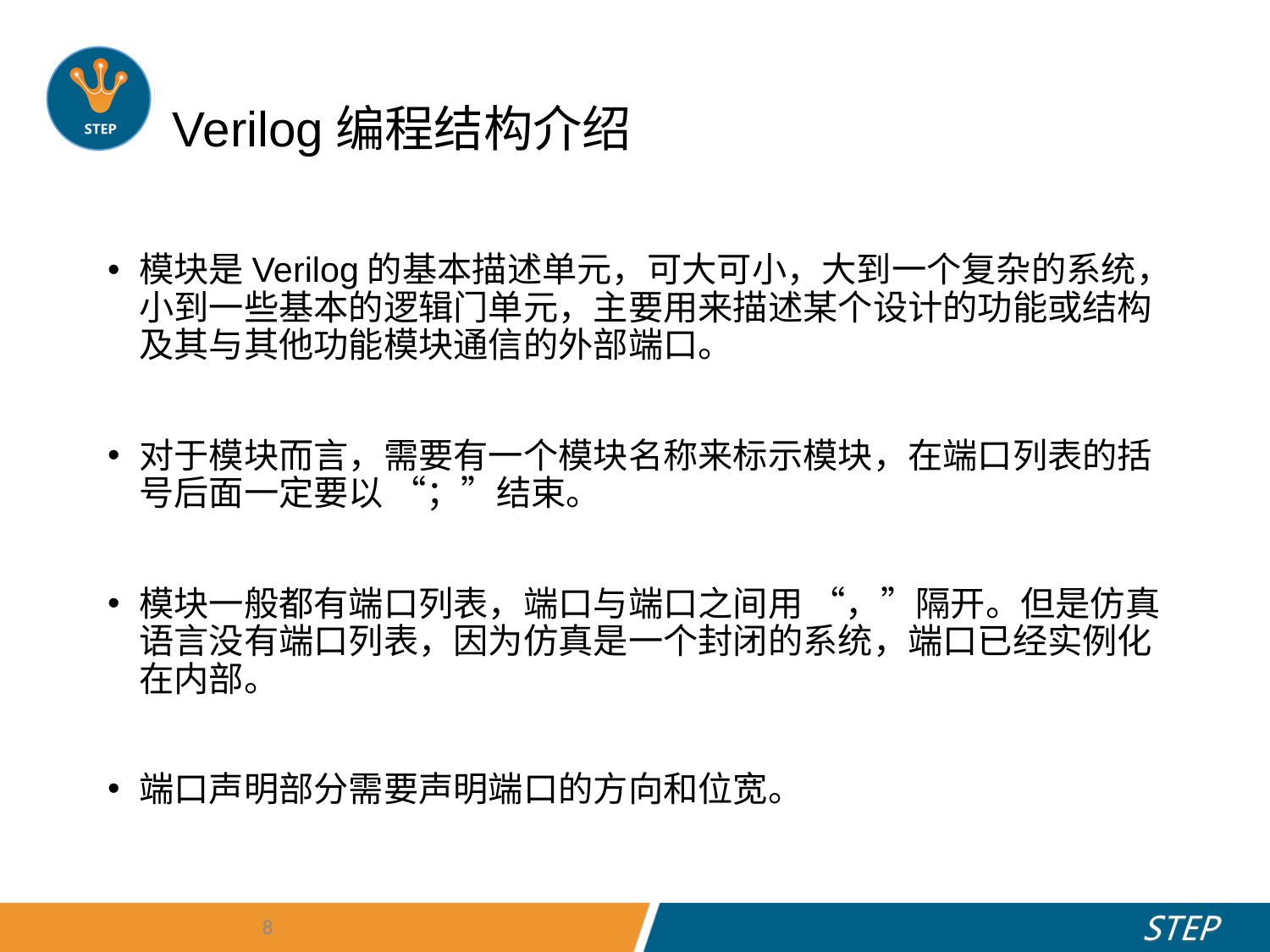

# Verilog编程结构介绍
模块是Verilog的基本描述单元，可大可小，大到一个复杂的系统，小到一些基本的逻辑门单元，主要用来描述某个设计的功能或结构及其与其他功能模块通信的外部端口。

对于模块而言，需要有一个模块名称来标示模块，在端口列表的括号后面一定要以 “；”结束。

模块一般都有端口列表，端口与端口之间用 “，”隔开。但是仿真语言没有端口列表，因为仿真是一个封闭的系统，端口已经实例化在内部。

端口声明部分需要声明端口的方向和位宽。

8